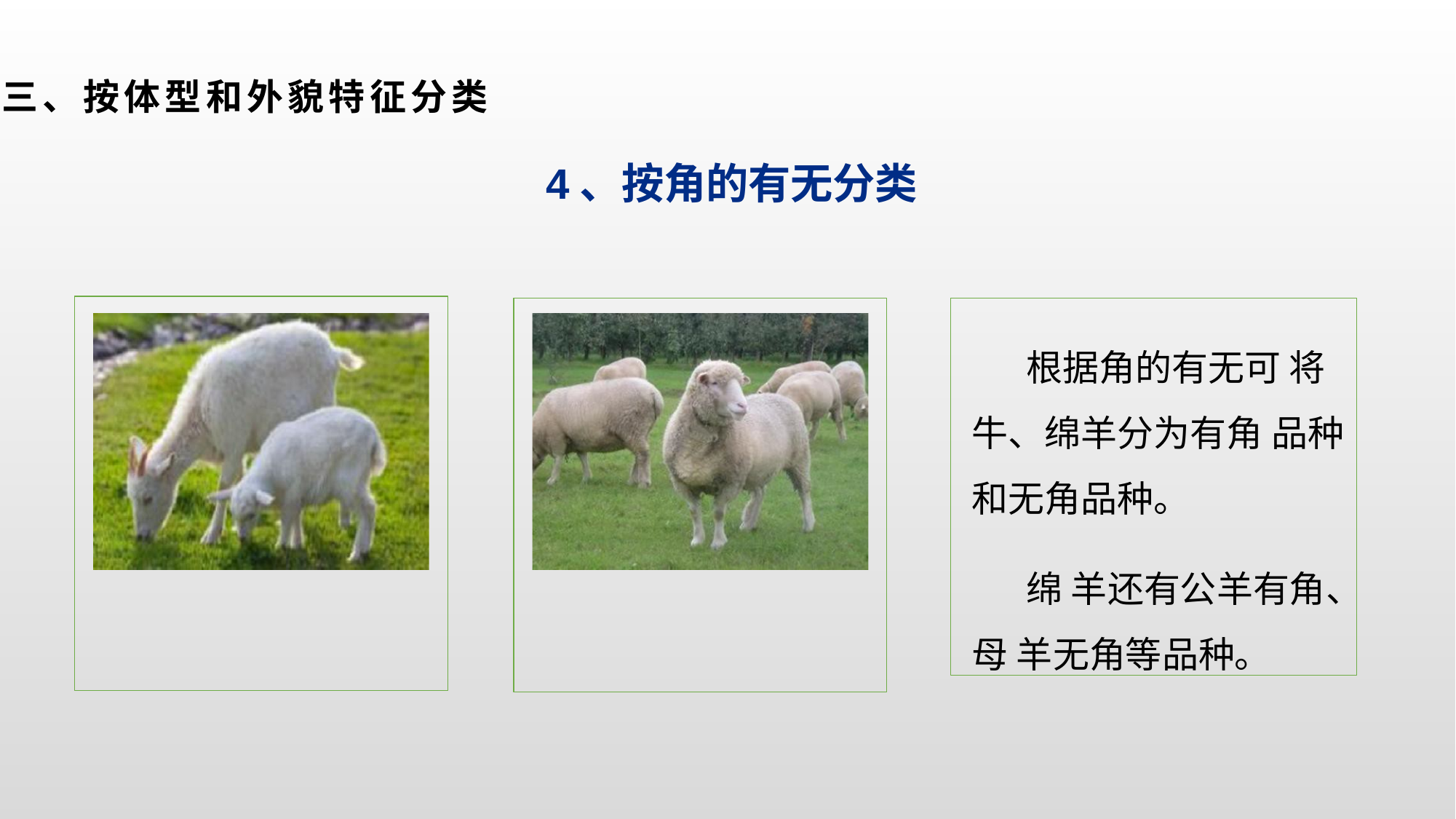

三、按体型和外貌特征分类
4、按角的有无分类

根据角的有无可 将牛、绵羊分为有角 品种和无角品种。
绵 羊还有公羊有角、母 羊无角等品种。